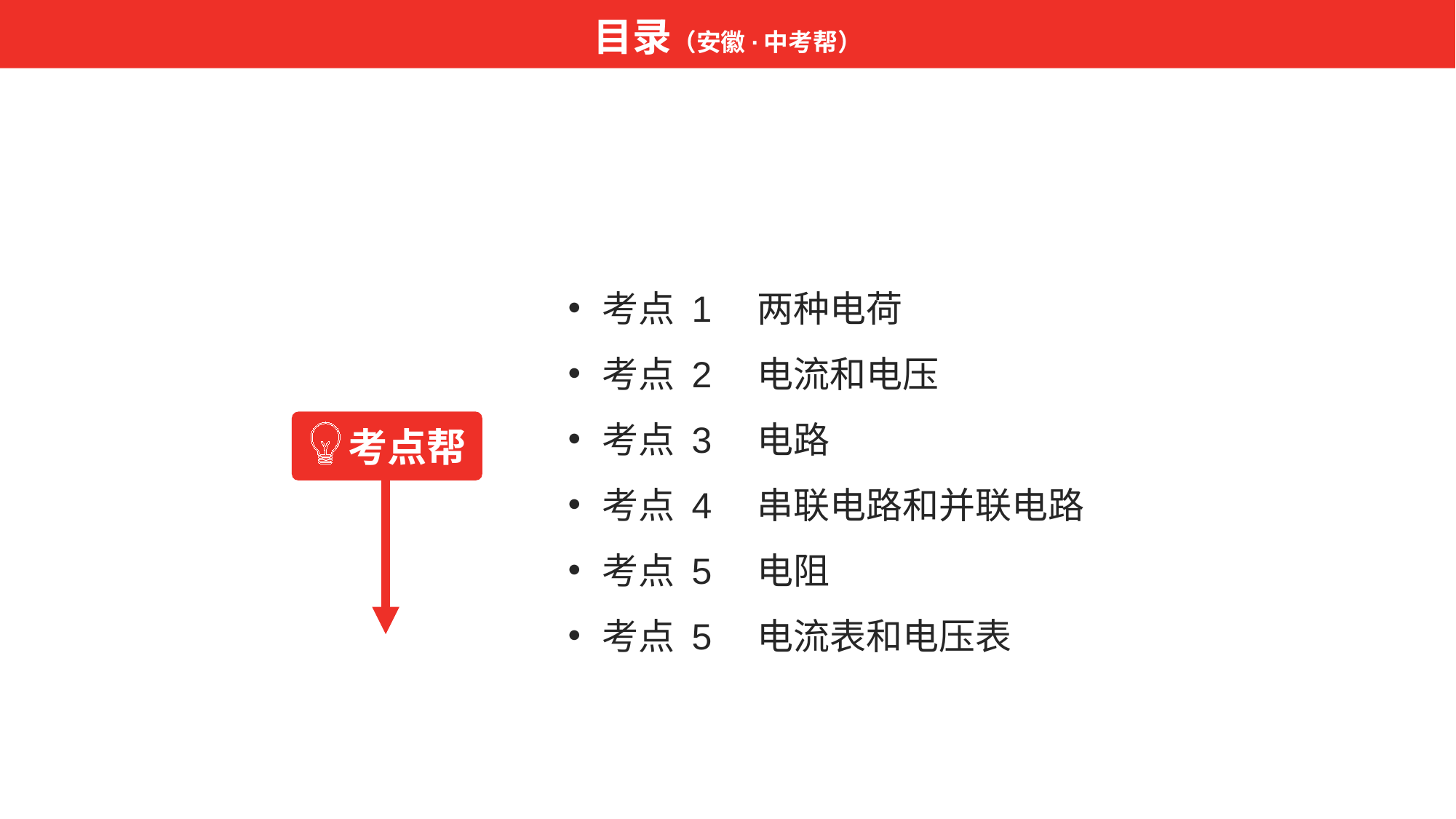

目录（安徽·中考帮）
考点 1　两种电荷
考点 2　电流和电压
考点 3　电路
考点 4　串联电路和并联电路
考点 5　电阻
考点 5　电流表和电压表
考点帮